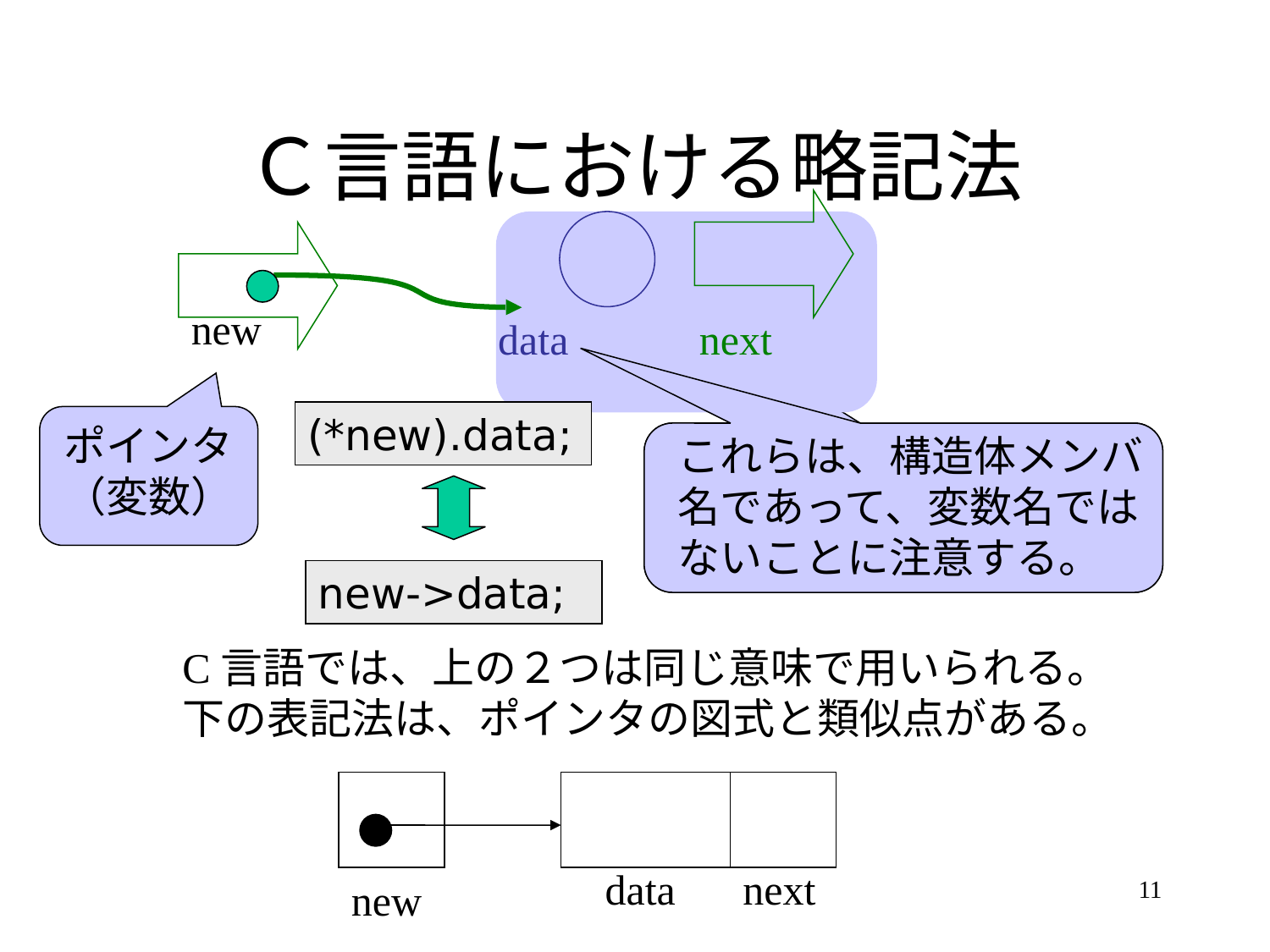

# Ｃ言語における略記法

new
data
next
(*new).data;
ポインタ（変数）

これらは、構造体メンバ名であって、変数名ではないことに注意する。

new->data;
C言語では、上の２つは同じ意味で用いられる。
下の表記法は、ポインタの図式と類似点がある。

data
next
new
11